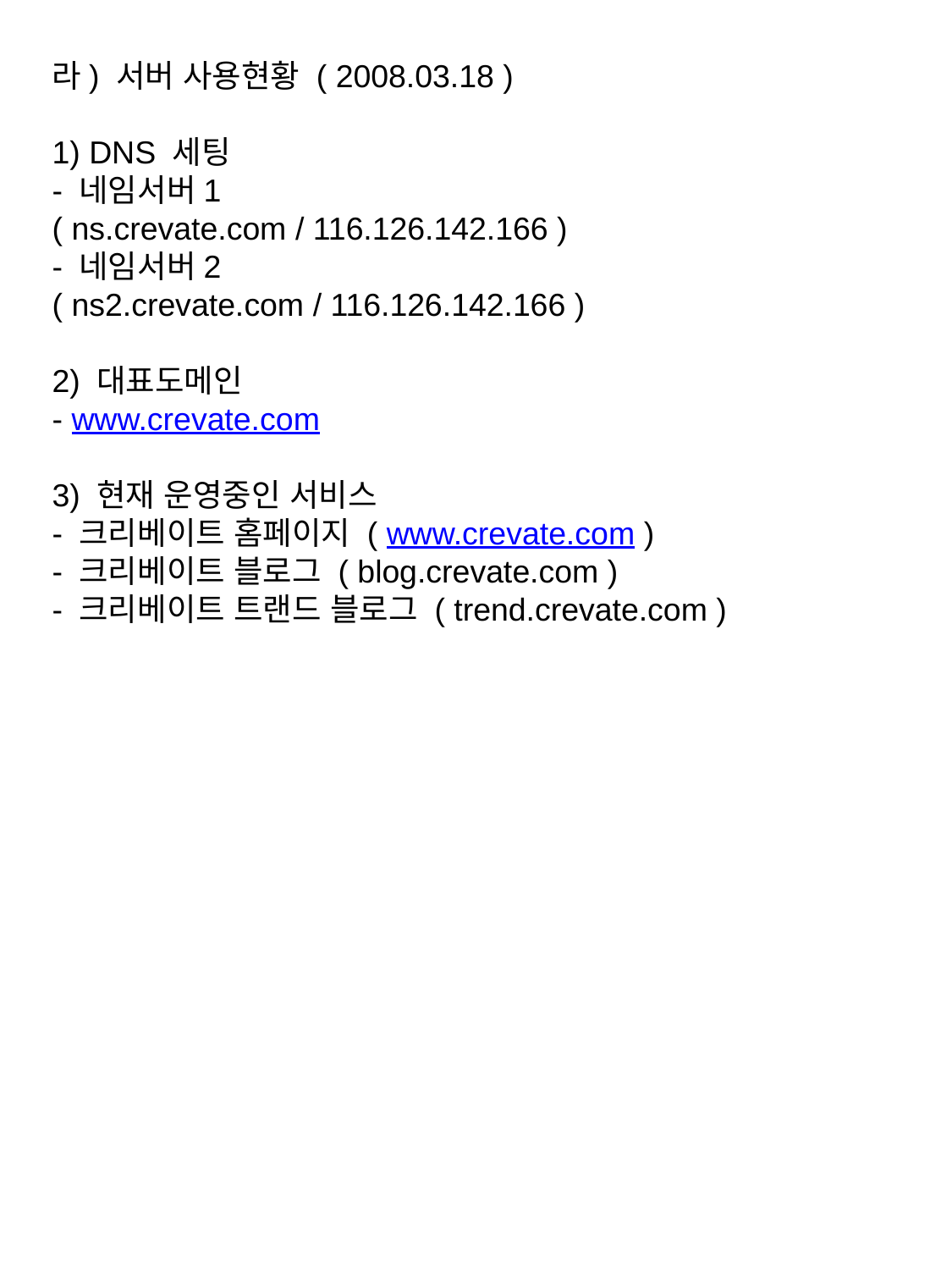

라) 서버 사용현황 ( 2008.03.18 )

1) DNS 세팅
- 네임서버1
( ns.crevate.com / 116.126.142.166 )
- 네임서버2
( ns2.crevate.com / 116.126.142.166 )

2) 대표도메인
- www.crevate.com

3) 현재 운영중인 서비스
- 크리베이트 홈페이지 ( www.crevate.com )
- 크리베이트 블로그 ( blog.crevate.com )
- 크리베이트 트랜드 블로그 ( trend.crevate.com )